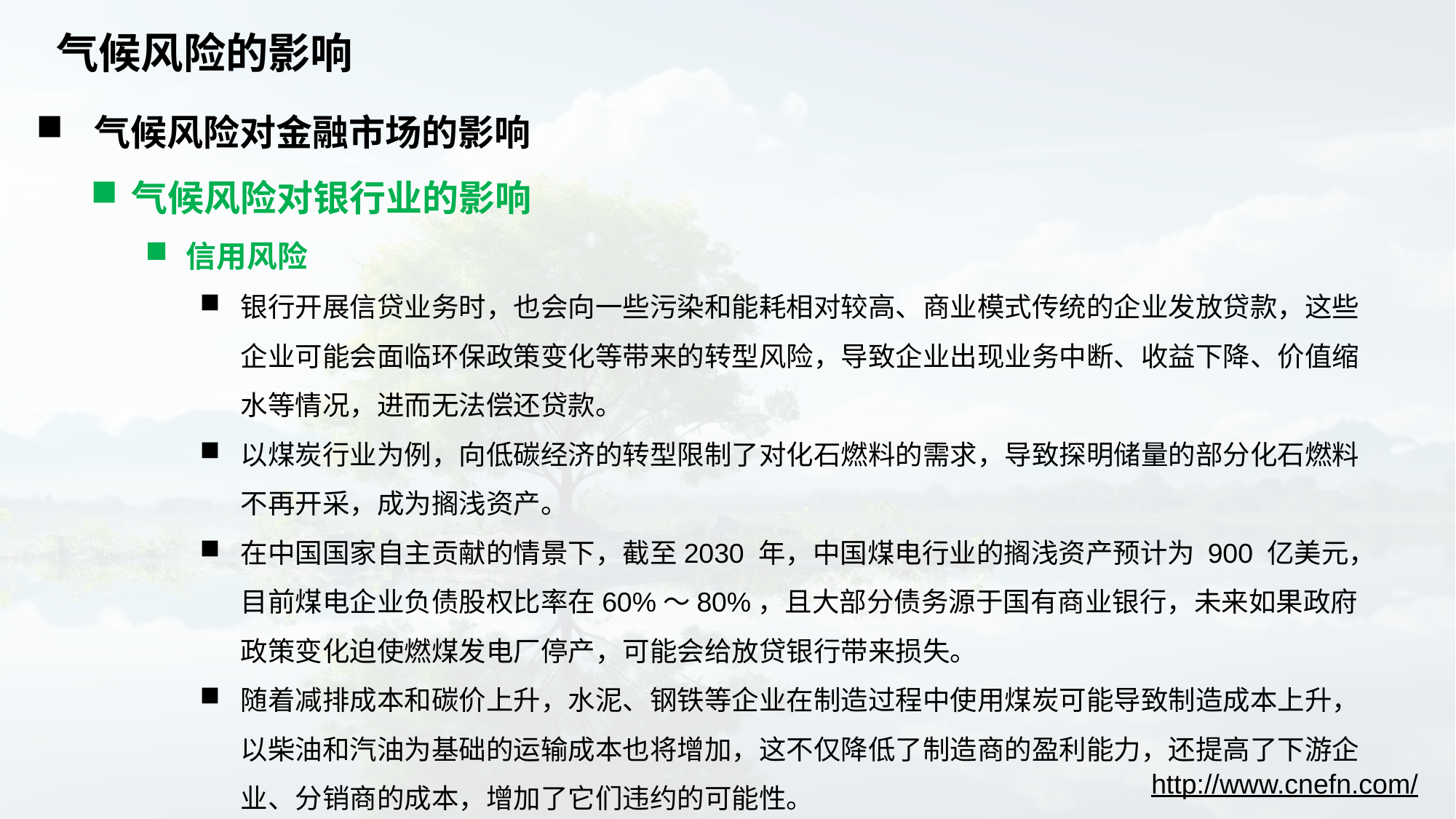

# 气候风险的影响
 气候风险对金融市场的影响
气候风险对银行业的影响
信用风险
银行开展信贷业务时，也会向一些污染和能耗相对较高、商业模式传统的企业发放贷款，这些企业可能会面临环保政策变化等带来的转型风险，导致企业出现业务中断、收益下降、价值缩水等情况，进而无法偿还贷款。
以煤炭行业为例，向低碳经济的转型限制了对化石燃料的需求，导致探明储量的部分化石燃料不再开采，成为搁浅资产。
在中国国家自主贡献的情景下，截至2030 年，中国煤电行业的搁浅资产预计为 900 亿美元，目前煤电企业负债股权比率在60%～80%，且大部分债务源于国有商业银行，未来如果政府政策变化迫使燃煤发电厂停产，可能会给放贷银行带来损失。
随着减排成本和碳价上升，水泥、钢铁等企业在制造过程中使用煤炭可能导致制造成本上升，以柴油和汽油为基础的运输成本也将增加，这不仅降低了制造商的盈利能力，还提高了下游企业、分销商的成本，增加了它们违约的可能性。